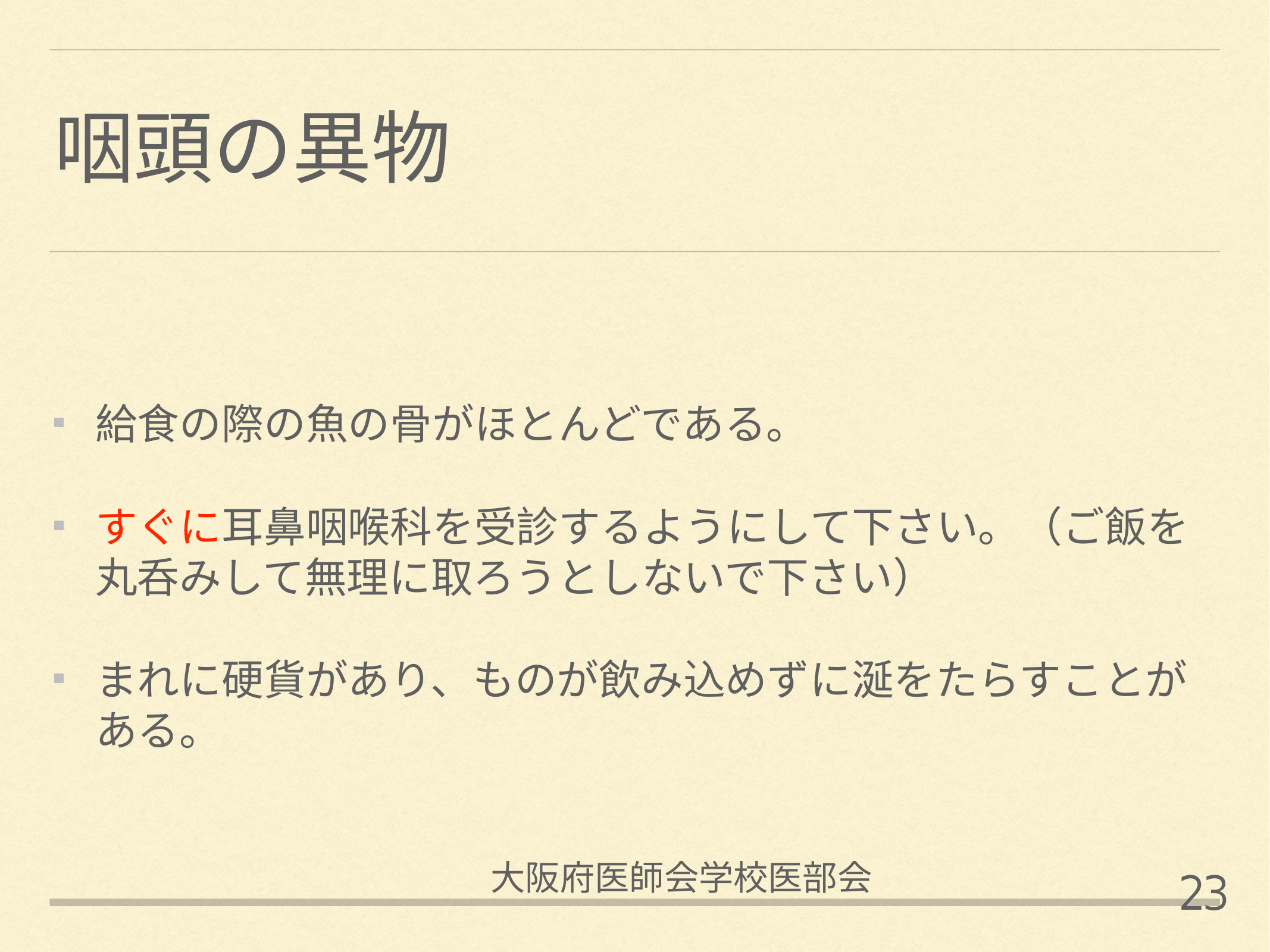

# 咽頭の異物
給食の際の魚の骨がほとんどである。
すぐに耳鼻咽喉科を受診するようにして下さい。（ご飯を丸呑みして無理に取ろうとしないで下さい）
まれに硬貨があり、ものが飲み込めずに涎をたらすことがある。
大阪府医師会学校医部会
23